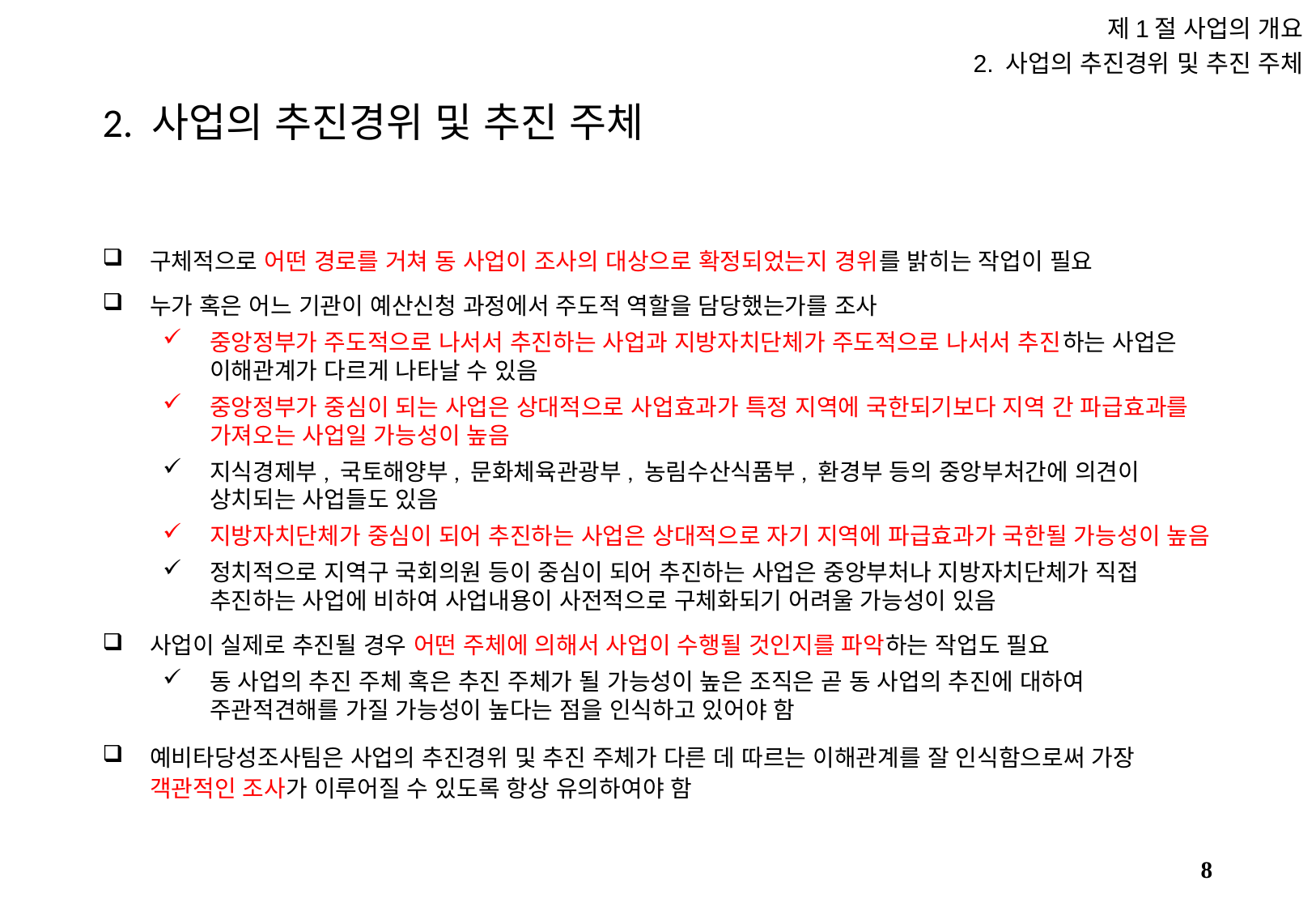

제1절 사업의 개요
2. 사업의 추진경위 및 추진 주체
# 2. 사업의 추진경위 및 추진 주체
구체적으로 어떤 경로를 거쳐 동 사업이 조사의 대상으로 확정되었는지 경위를 밝히는 작업이 필요
누가 혹은 어느 기관이 예산신청 과정에서 주도적 역할을 담당했는가를 조사
중앙정부가 주도적으로 나서서 추진하는 사업과 지방자치단체가 주도적으로 나서서 추진하는 사업은 이해관계가 다르게 나타날 수 있음
중앙정부가 중심이 되는 사업은 상대적으로 사업효과가 특정 지역에 국한되기보다 지역 간 파급효과를 가져오는 사업일 가능성이 높음
지식경제부, 국토해양부, 문화체육관광부, 농림수산식품부, 환경부 등의 중앙부처간에 의견이 상치되는 사업들도 있음
지방자치단체가 중심이 되어 추진하는 사업은 상대적으로 자기 지역에 파급효과가 국한될 가능성이 높음
정치적으로 지역구 국회의원 등이 중심이 되어 추진하는 사업은 중앙부처나 지방자치단체가 직접 추진하는 사업에 비하여 사업내용이 사전적으로 구체화되기 어려울 가능성이 있음
사업이 실제로 추진될 경우 어떤 주체에 의해서 사업이 수행될 것인지를 파악하는 작업도 필요
동 사업의 추진 주체 혹은 추진 주체가 될 가능성이 높은 조직은 곧 동 사업의 추진에 대하여 주관적견해를 가질 가능성이 높다는 점을 인식하고 있어야 함
예비타당성조사팀은 사업의 추진경위 및 추진 주체가 다른 데 따르는 이해관계를 잘 인식함으로써 가장 객관적인 조사가 이루어질 수 있도록 항상 유의하여야 함
8